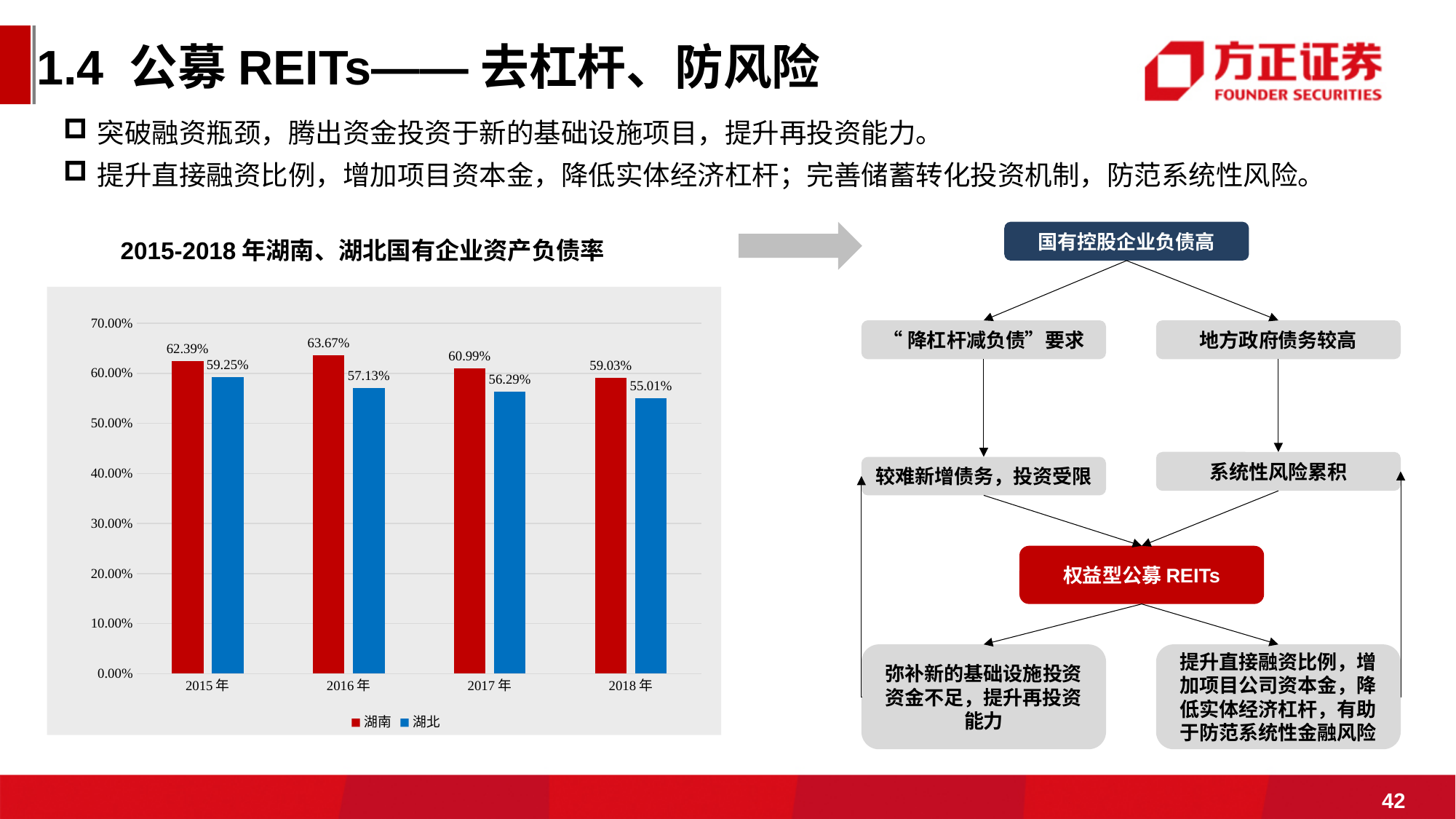

1.4 公募REITs——去杠杆、防风险
突破融资瓶颈，腾出资金投资于新的基础设施项目，提升再投资能力。
提升直接融资比例，增加项目资本金，降低实体经济杠杆；完善储蓄转化投资机制，防范系统性风险。

国有控股企业负债高
“降杠杆减负债”要求
地方政府债务较高
系统性风险累积
较难新增债务，投资受限
权益型公募REITs
弥补新的基础设施投资资金不足，提升再投资能力
提升直接融资比例，增加项目公司资本金，降低实体经济杠杆，有助于防范系统性金融风险
2015-2018年湖南、湖北国有企业资产负债率

### Chart

| Category | 湖南 | 湖北 |
|---|---|---|
| 2015年 | 0.6239 | 0.5925 |
| 2016年 | 0.6367 | 0.5713 |
| 2017年 | 0.6099 | 0.5629 |
| 2018年 | 0.5903 | 0.5501 |
42